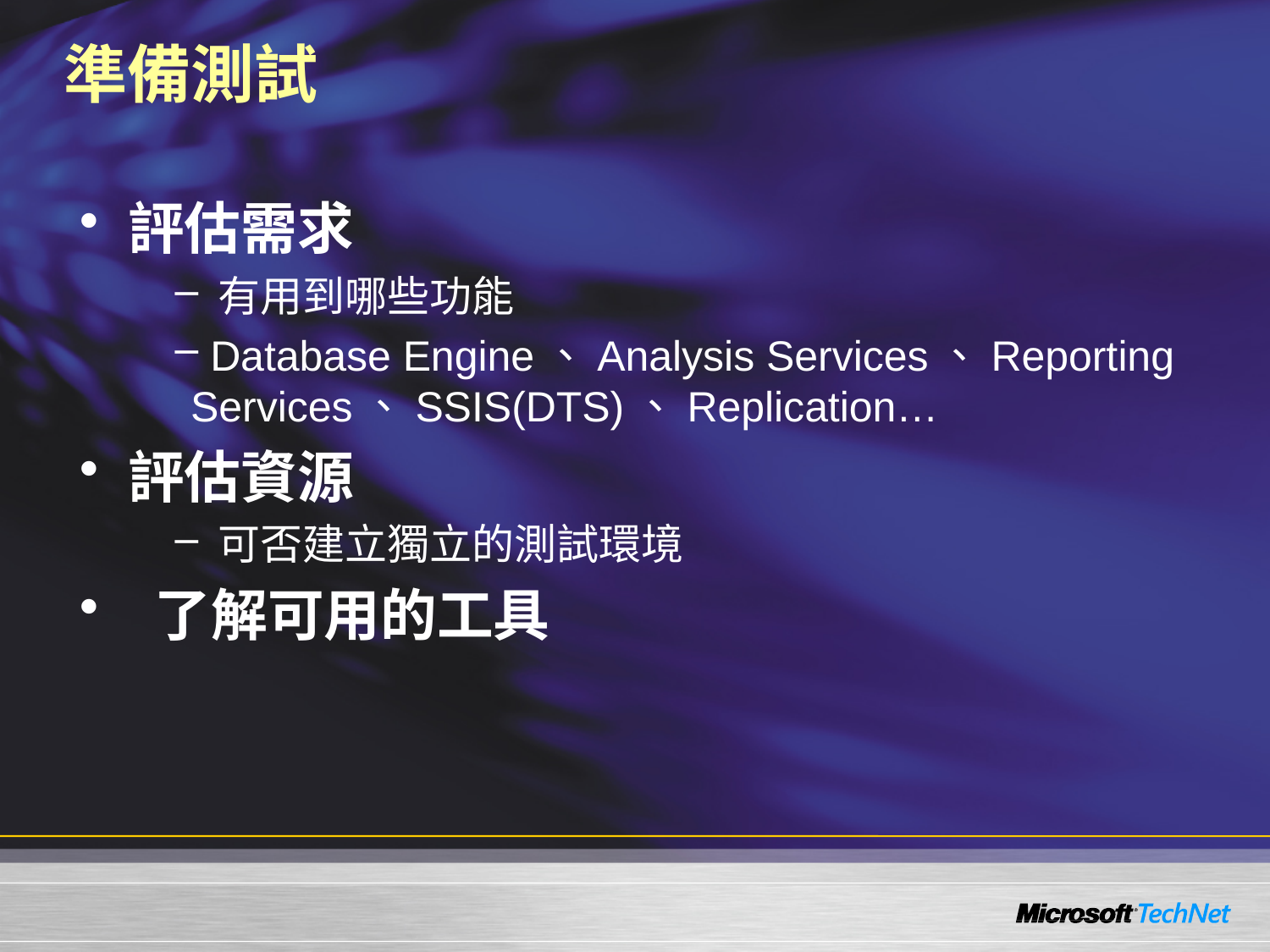

# 準備測試
評估需求
 有用到哪些功能
 Database Engine、Analysis Services、Reporting Services、SSIS(DTS)、Replication…
評估資源
 可否建立獨立的測試環境
 了解可用的工具